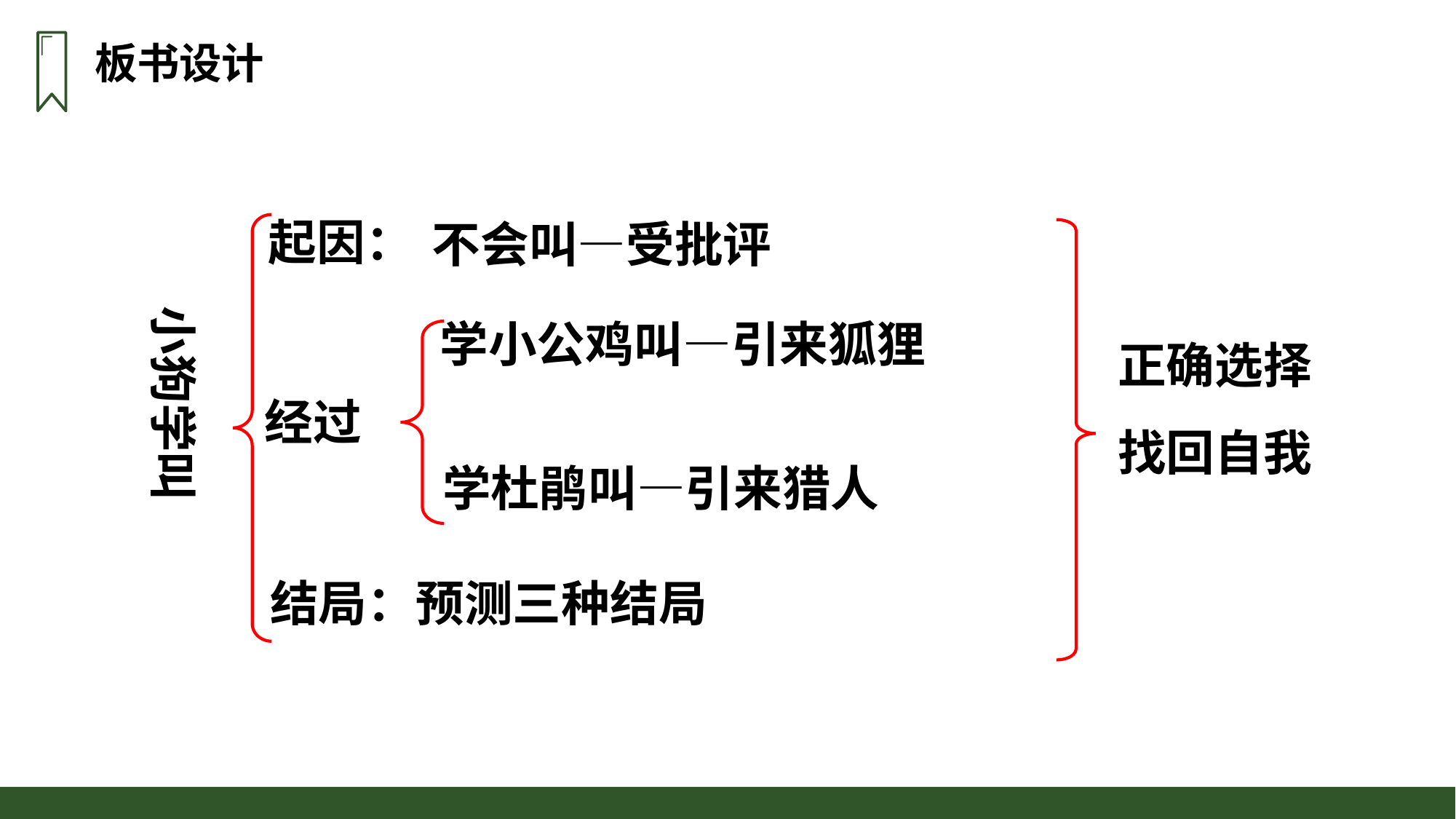

板书设计
起因：
不会叫—受批评

学小公鸡叫—引来狐狸
小狗学叫
正确选择
找回自我

经过
学杜鹃叫—引来猎人
结局：预测三种结局